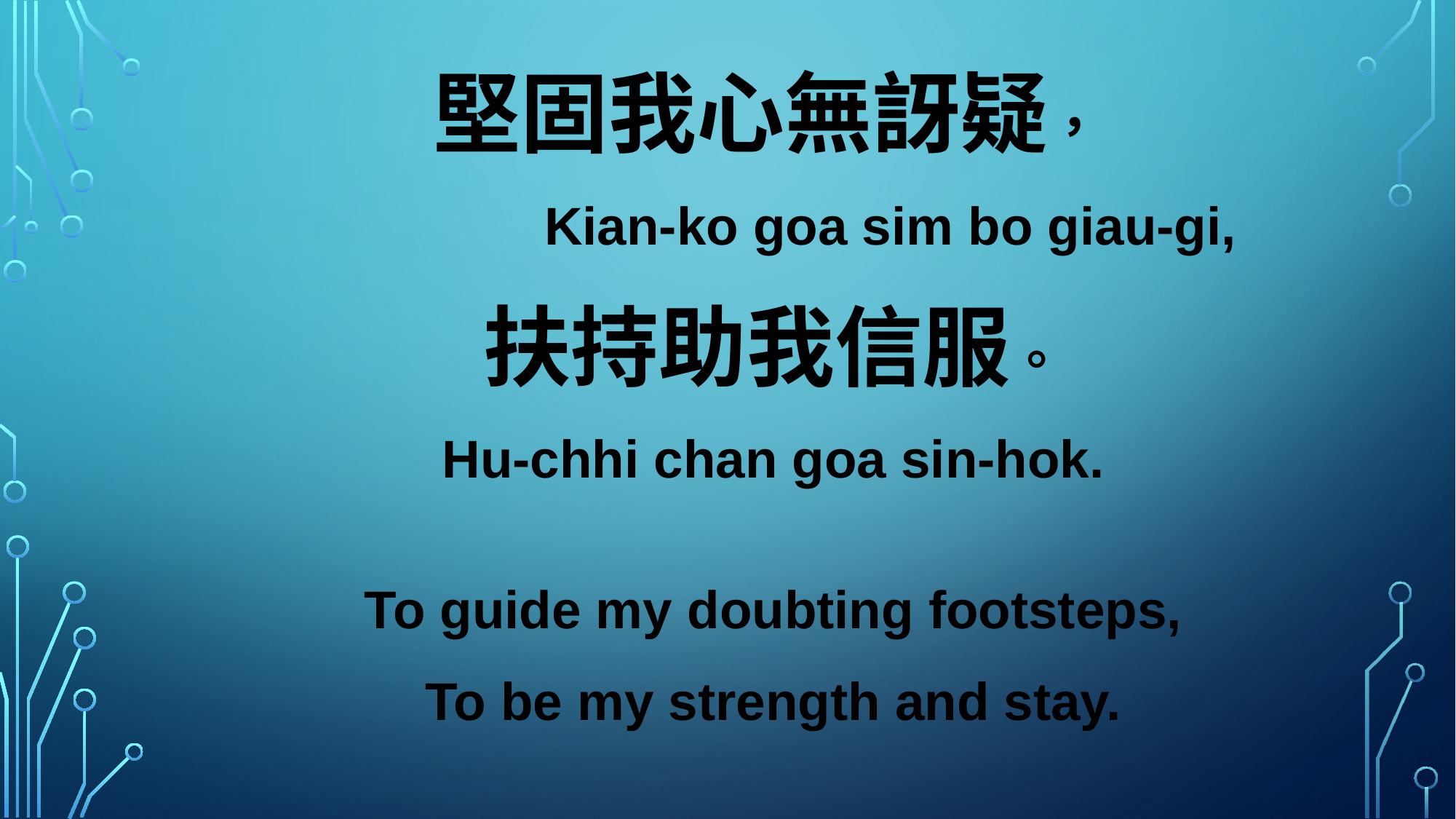

堅固我心無訝疑，
                              Kian-ko goa sim bo giau-gi,
扶持助我信服。
Hu-chhi chan goa sin-hok.

To guide my doubting footsteps,
To be my strength and stay.